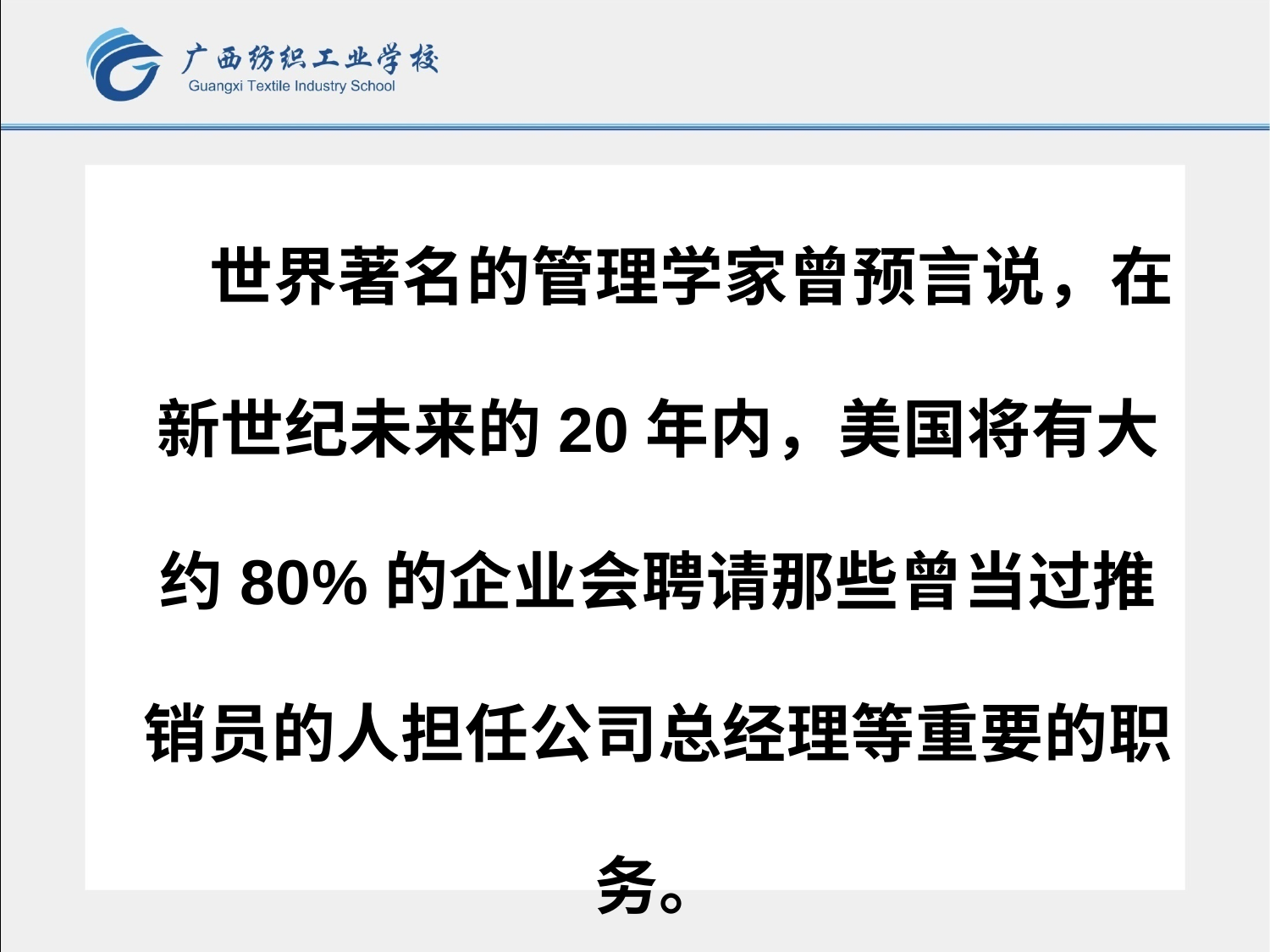

世界著名的管理学家曾预言说，在新世纪未来的20年内，美国将有大约80%的企业会聘请那些曾当过推销员的人担任公司总经理等重要的职务。